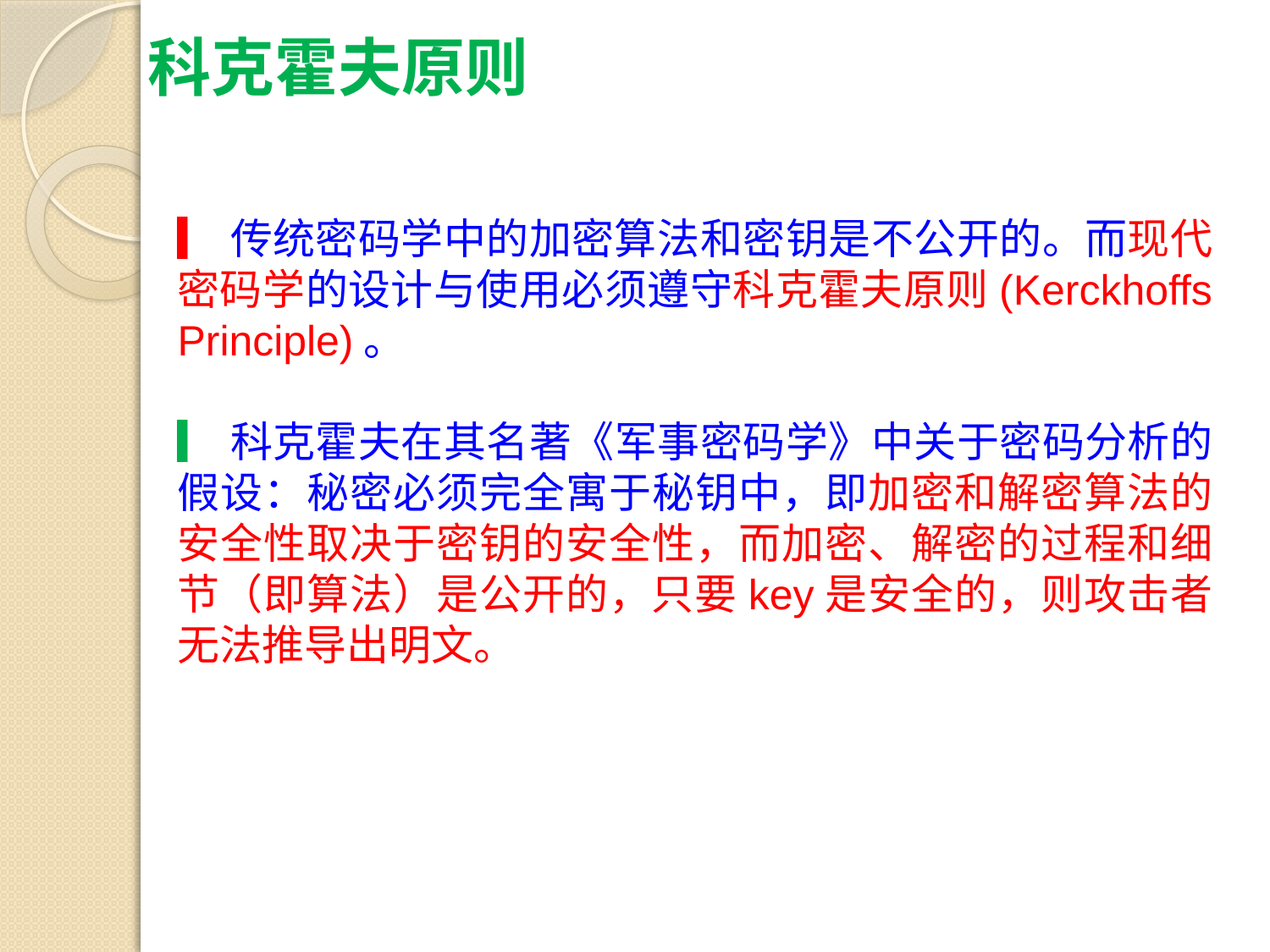

科克霍夫原则
▎传统密码学中的加密算法和密钥是不公开的。而现代密码学的设计与使用必须遵守科克霍夫原则(Kerckhoffs Principle)。

▎科克霍夫在其名著《军事密码学》中关于密码分析的假设：秘密必须完全寓于秘钥中，即加密和解密算法的安全性取决于密钥的安全性，而加密、解密的过程和细节（即算法）是公开的，只要key是安全的，则攻击者无法推导出明文。